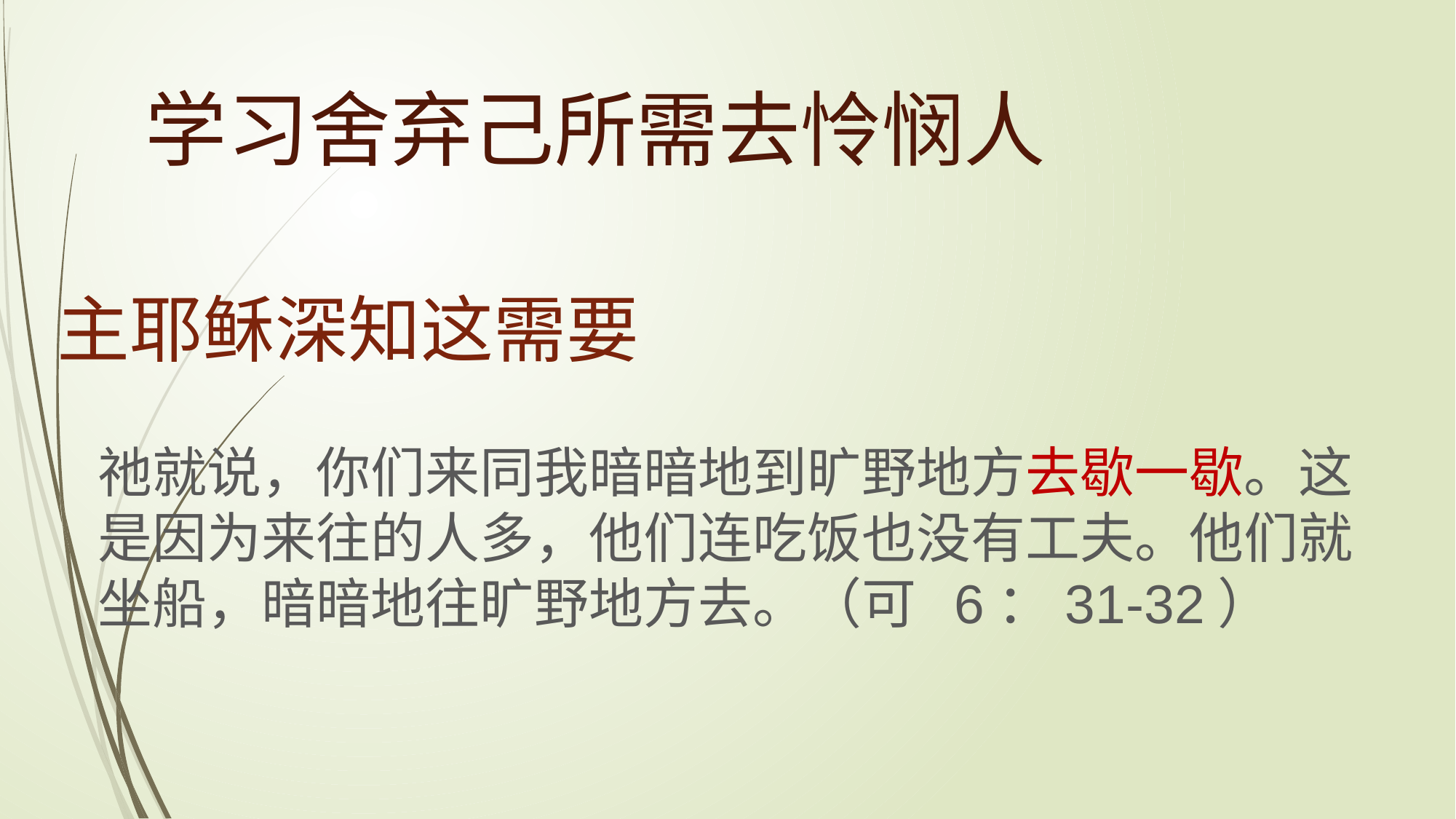

# 学习舍弃己所需去怜悯人
主耶稣深知这需要

祂就说，你们来同我暗暗地到旷野地方去歇一歇。这是因为来往的人多，他们连吃饭也没有工夫。他们就坐船，暗暗地往旷野地方去。（可  6：31-32）